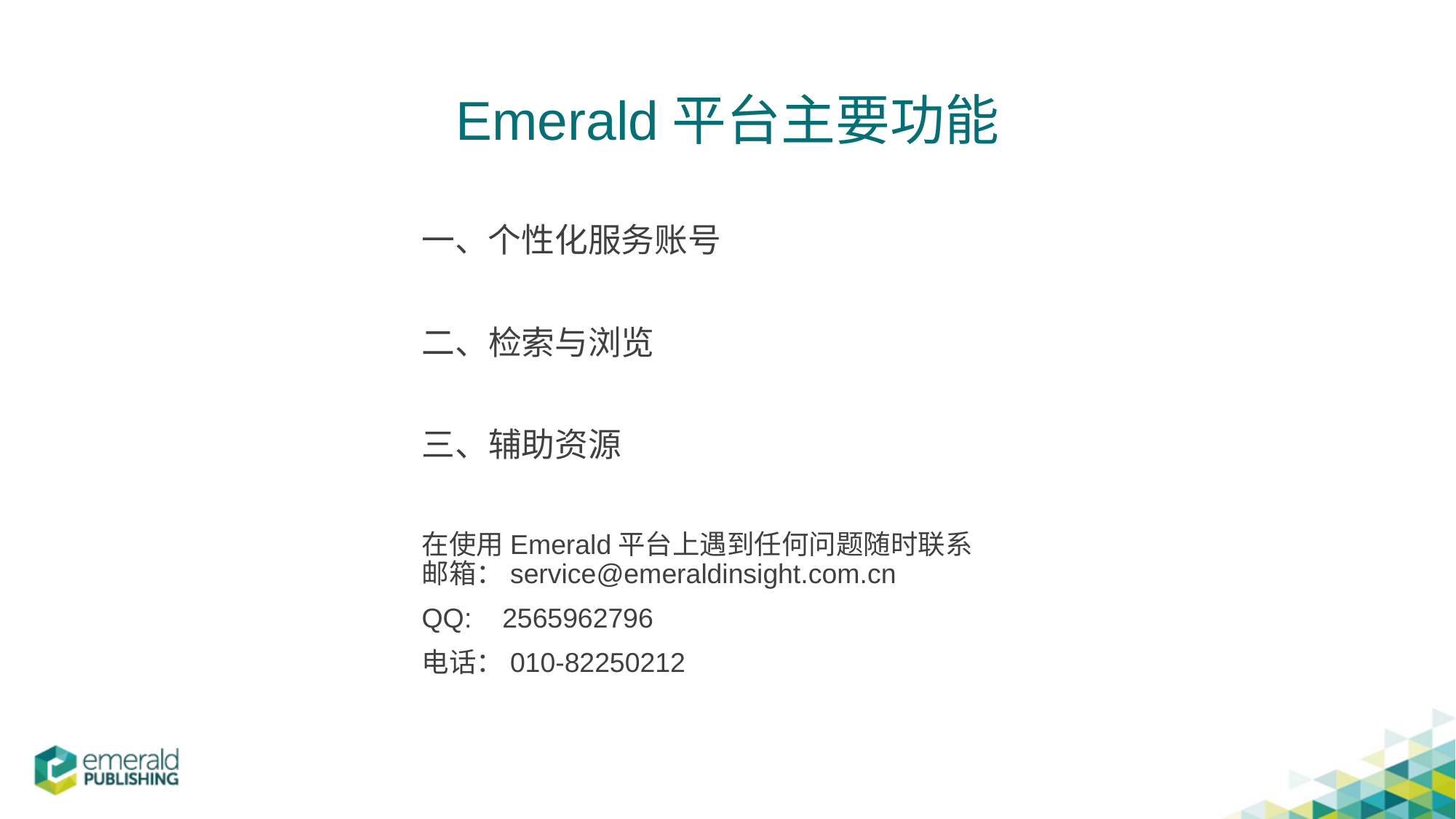

# Emerald平台主要功能
一、个性化服务账号

二、检索与浏览

三、辅助资源

在使用Emerald平台上遇到任何问题随时联系
邮箱：service@emeraldinsight.com.cn
QQ:    2565962796
电话：010-82250212